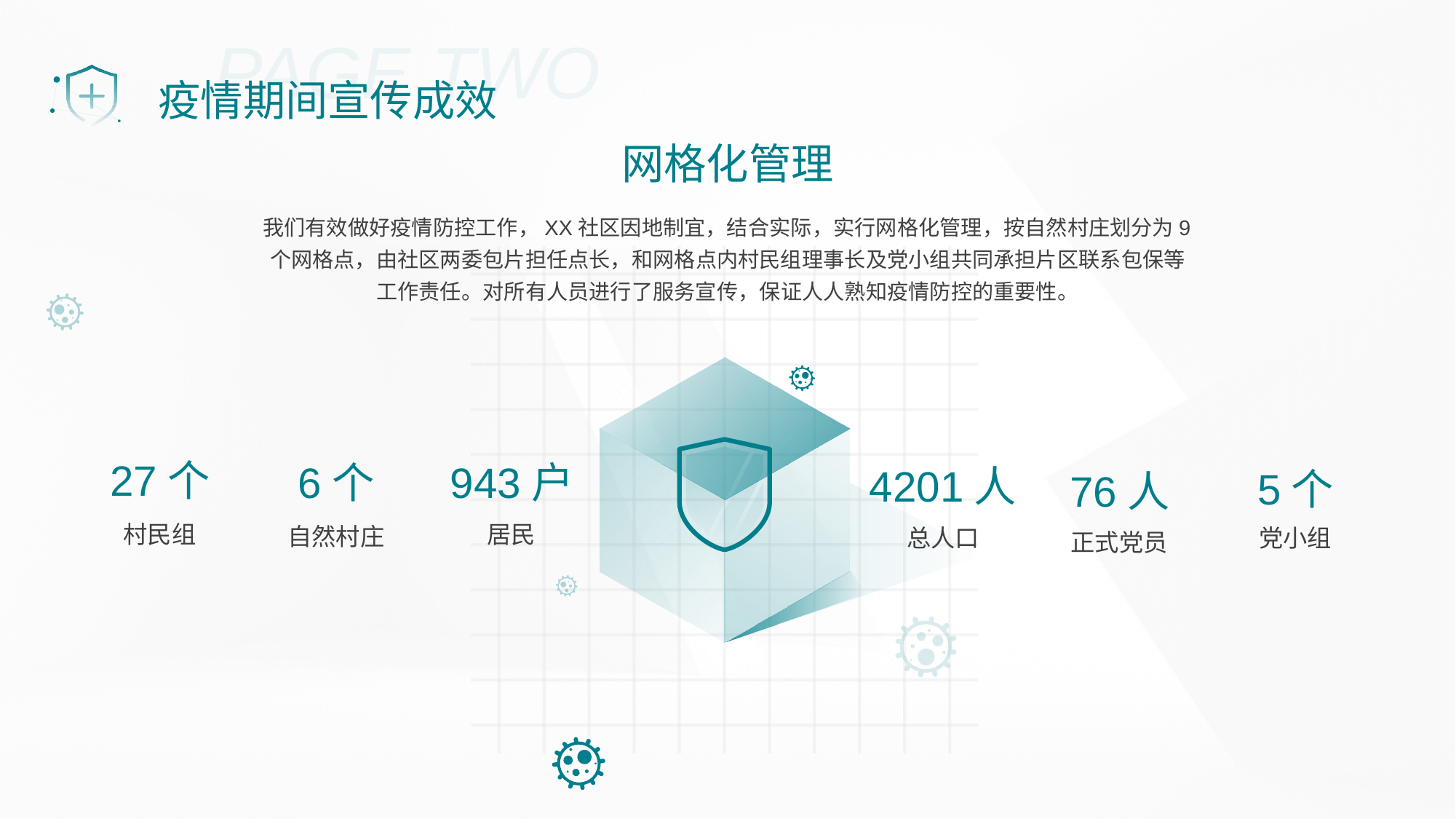

PAGE TWO

疫情期间宣传成效
网格化管理
我们有效做好疫情防控工作，XX社区因地制宜，结合实际，实行网格化管理，按自然村庄划分为9个网格点，由社区两委包片担任点长，和网格点内村民组理事长及党小组共同承担片区联系包保等工作责任。对所有人员进行了服务宣传，保证人人熟知疫情防控的重要性。

27个
6个
943户
4201人
5个
76人

居民
村民组
自然村庄
总人口
党小组
正式党员